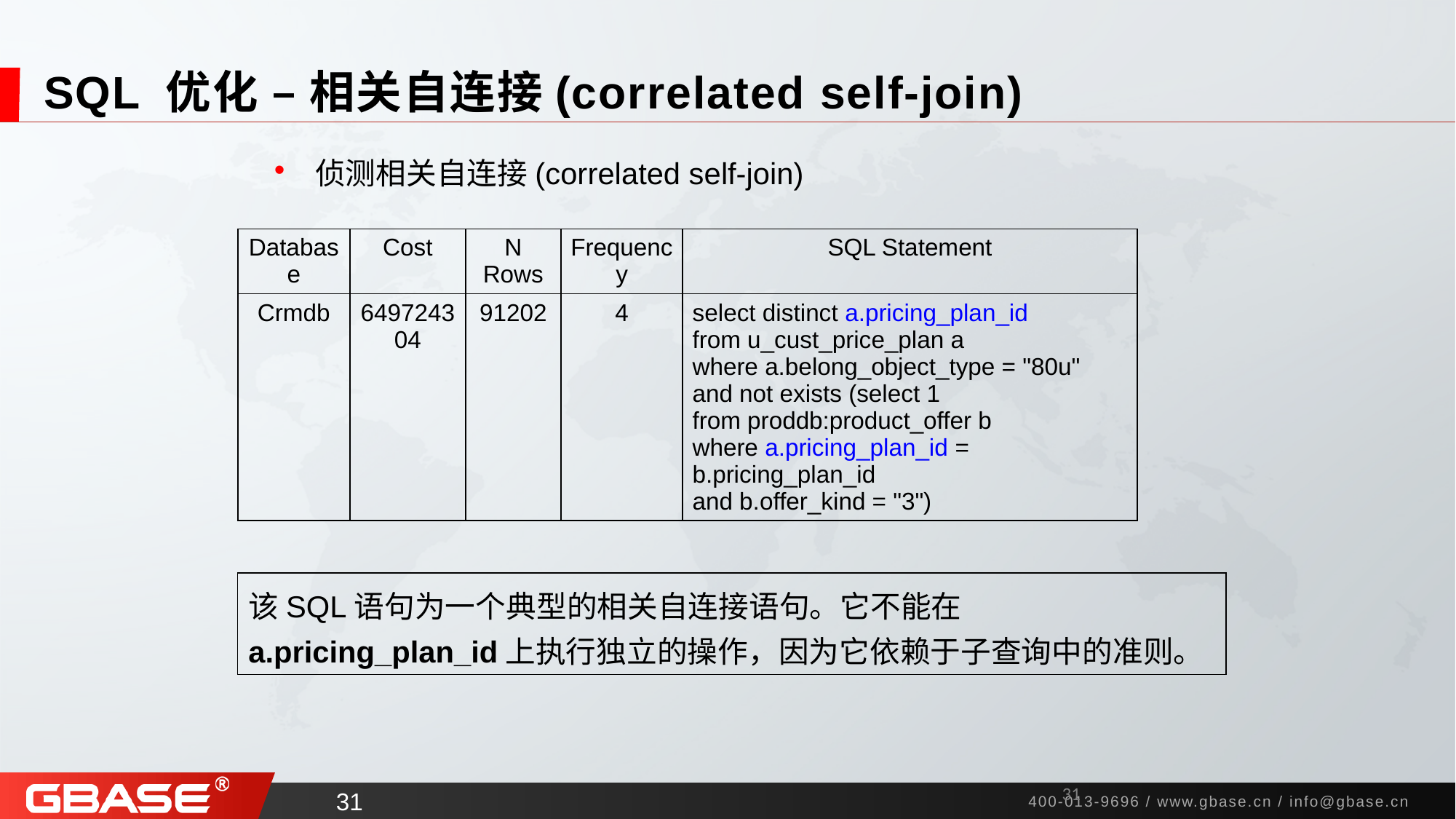

# SQL 优化 – 相关自连接(correlated self-join)
侦测相关自连接(correlated self-join)
| Database | Cost | N Rows | Frequency | SQL Statement |
| --- | --- | --- | --- | --- |
| Crmdb | 649724304 | 91202 | 4 | select distinct a.pricing\_plan\_id from u\_cust\_price\_plan a where a.belong\_object\_type = "80u" and not exists (select 1 from proddb:product\_offer b where a.pricing\_plan\_id = b.pricing\_plan\_id and b.offer\_kind = "3") |
该SQL语句为一个典型的相关自连接语句。它不能在a.pricing_plan_id上执行独立的操作，因为它依赖于子查询中的准则。
31